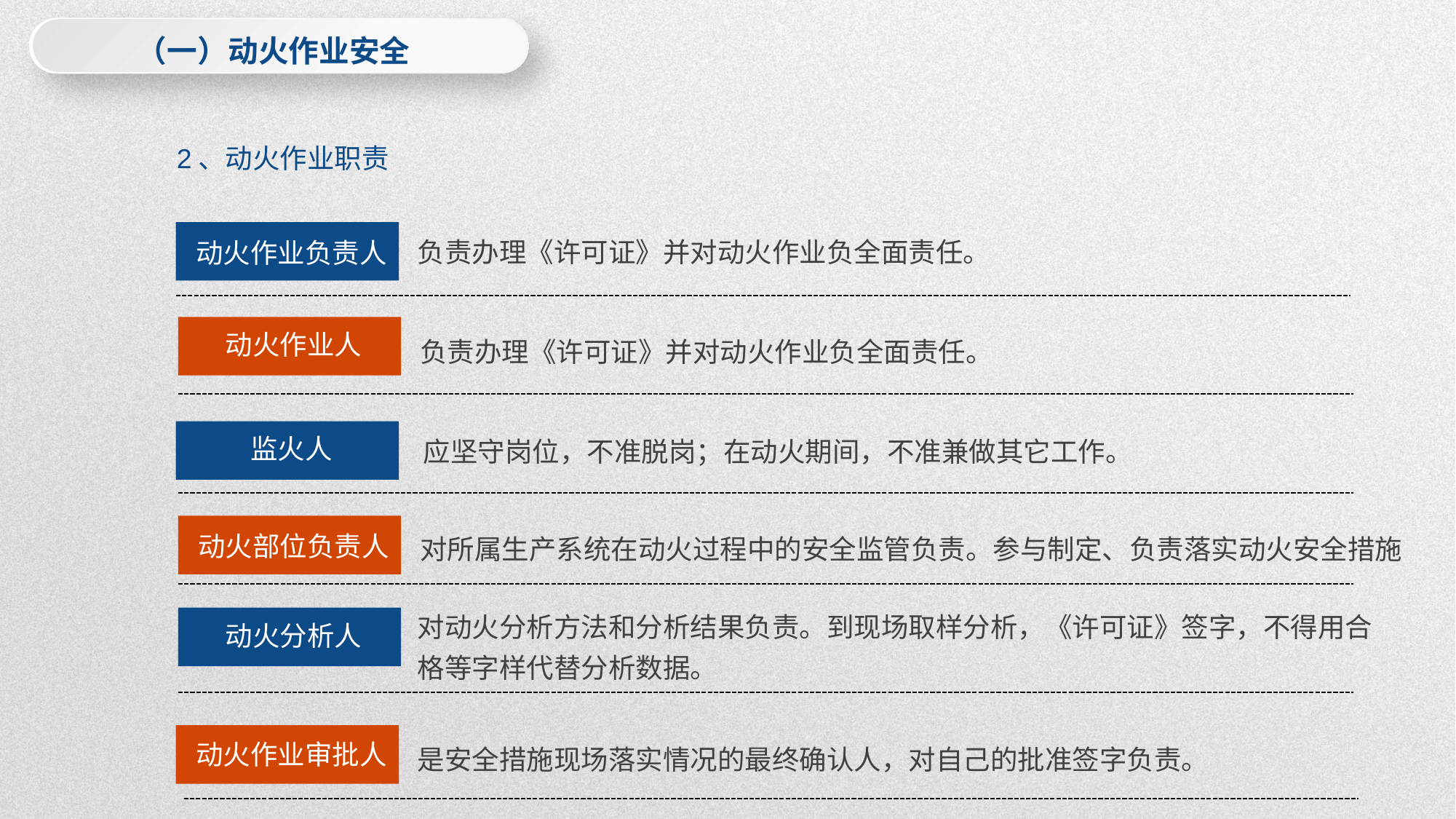

（一）动火作业安全

 2、动火作业职责
负责办理《许可证》并对动火作业负全面责任。

动火作业负责人

动火作业人
负责办理《许可证》并对动火作业负全面责任。

监火人
 应坚守岗位，不准脱岗；在动火期间，不准兼做其它工作。

动火部位负责人
对所属生产系统在动火过程中的安全监管负责。参与制定、负责落实动火安全措施
对动火分析方法和分析结果负责。到现场取样分析，《许可证》签字，不得用合格等字样代替分析数据。

动火分析人

动火作业审批人
是安全措施现场落实情况的最终确认人，对自己的批准签字负责。